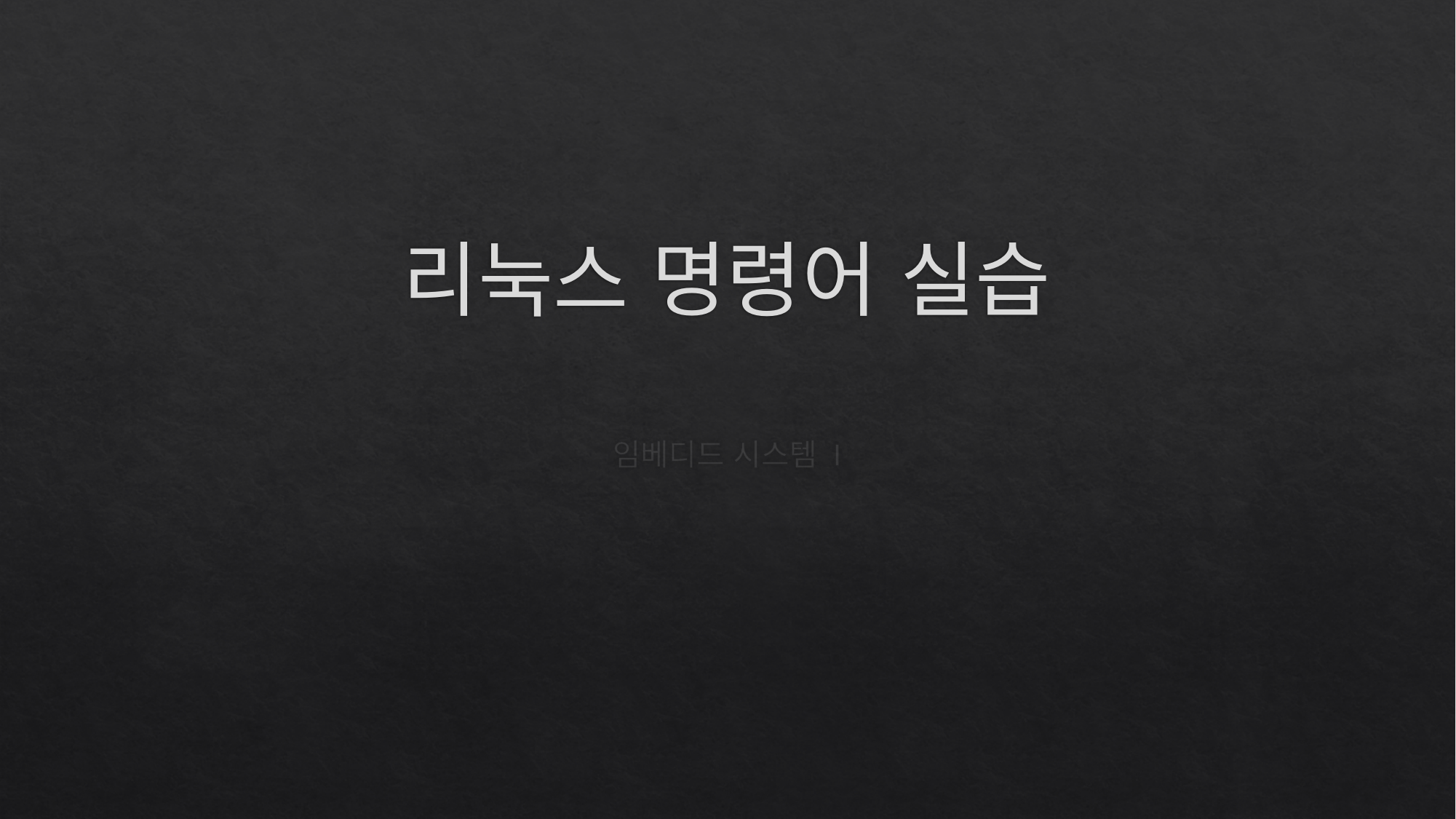

# 리눅스 명령어 실습
임베디드 시스템 I